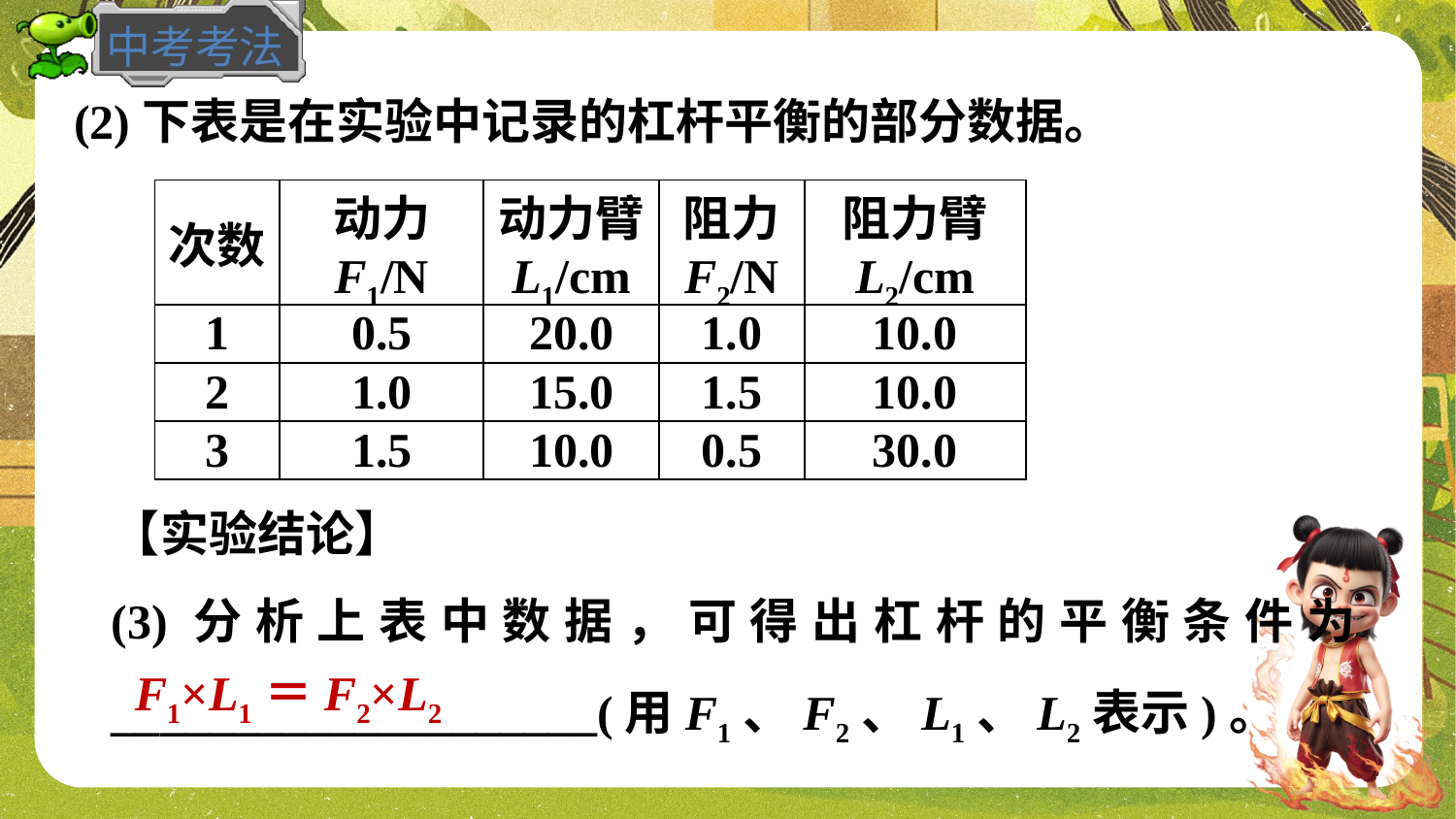

(2)下表是在实验中记录的杠杆平衡的部分数据。
| 次数 | 动力 F1/N | 动力臂 L1/cm | 阻力 F2/N | 阻力臂 L2/cm |
| --- | --- | --- | --- | --- |
| 1 | 0.5 | 20.0 | 1.0 | 10.0 |
| 2 | 1.0 | 15.0 | 1.5 | 10.0 |
| 3 | 1.5 | 10.0 | 0.5 | 30.0 |
【实验结论】
(3)分析上表中数据，可得出杠杆的平衡条件为____________________(用F1、F2、L1、L2表示)。
F1×L1＝F2×L2